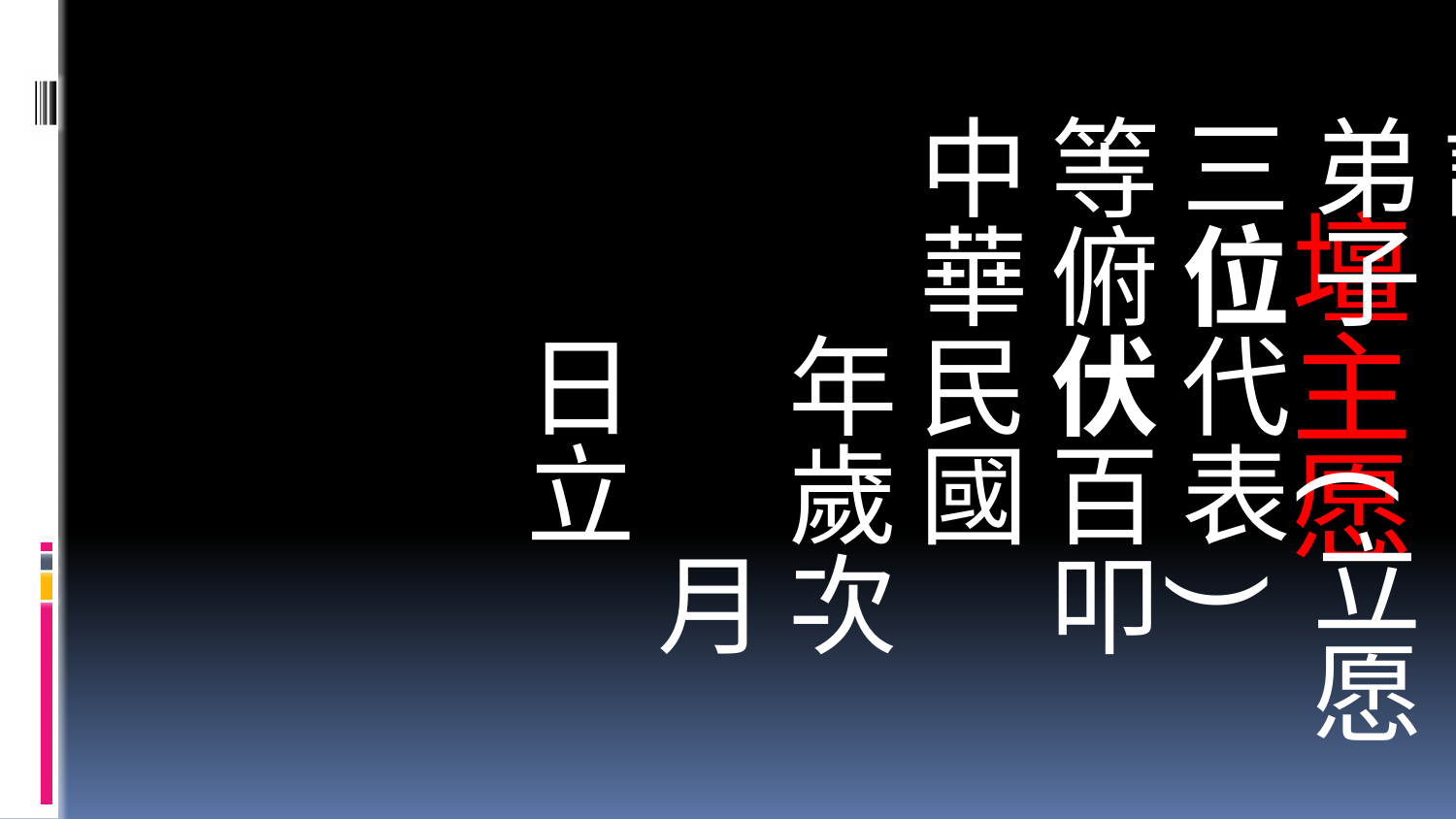

願受天譴雷誅
弟子　(立愿三位代表)　等俯伏百叩
中華民國　　　年歲次　　　　月　　日立

# 壇主愿